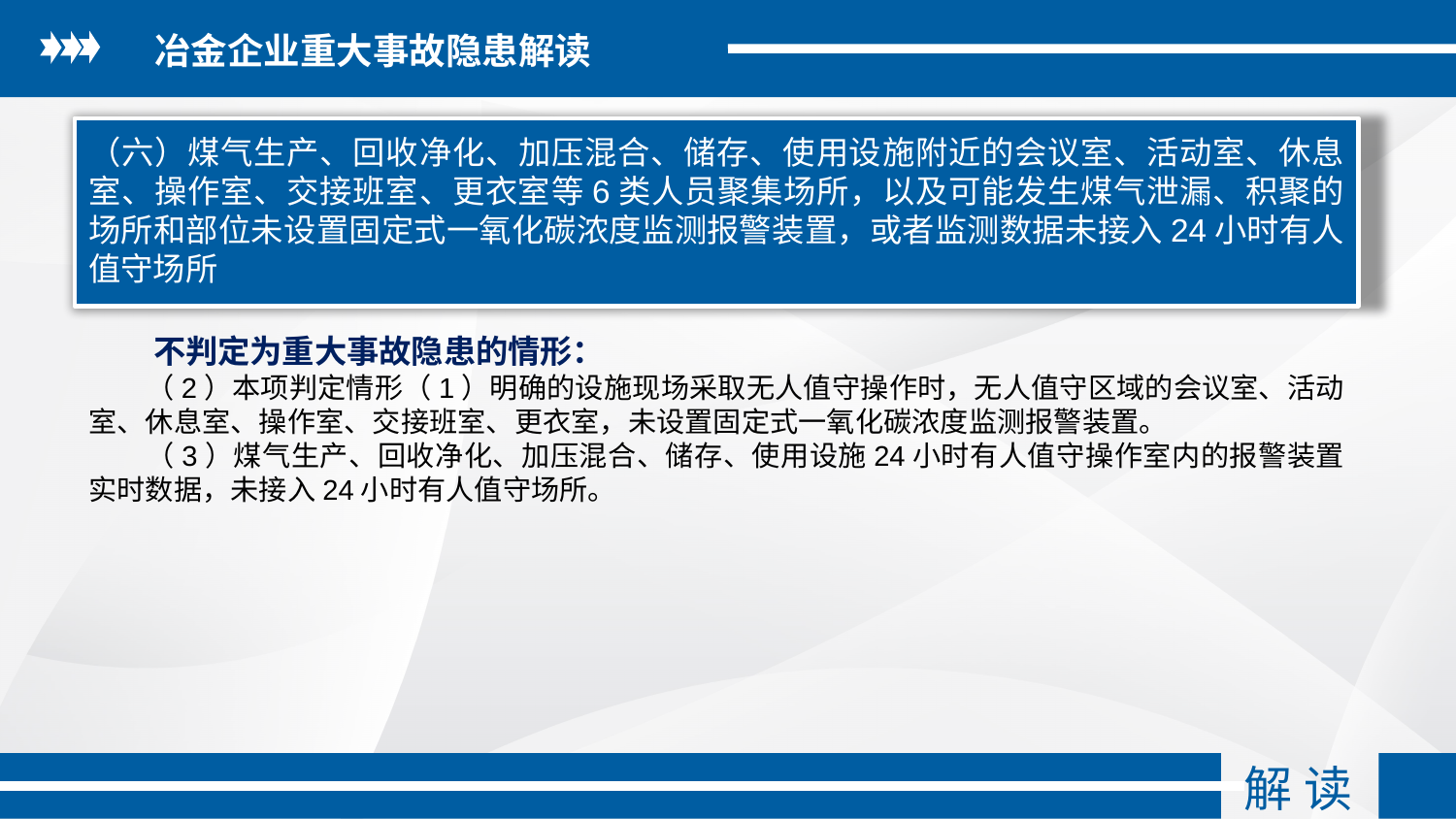

冶金企业重大事故隐患解读
（六）煤气生产、回收净化、加压混合、储存、使用设施附近的会议室、活动室、休息室、操作室、交接班室、更衣室等6类人员聚集场所，以及可能发生煤气泄漏、积聚的场所和部位未设置固定式一氧化碳浓度监测报警装置，或者监测数据未接入24小时有人值守场所
不判定为重大事故隐患的情形：
（2）本项判定情形（1）明确的设施现场采取无人值守操作时，无人值守区域的会议室、活动室、休息室、操作室、交接班室、更衣室，未设置固定式一氧化碳浓度监测报警装置。
（3）煤气生产、回收净化、加压混合、储存、使用设施24小时有人值守操作室内的报警装置实时数据，未接入24小时有人值守场所。